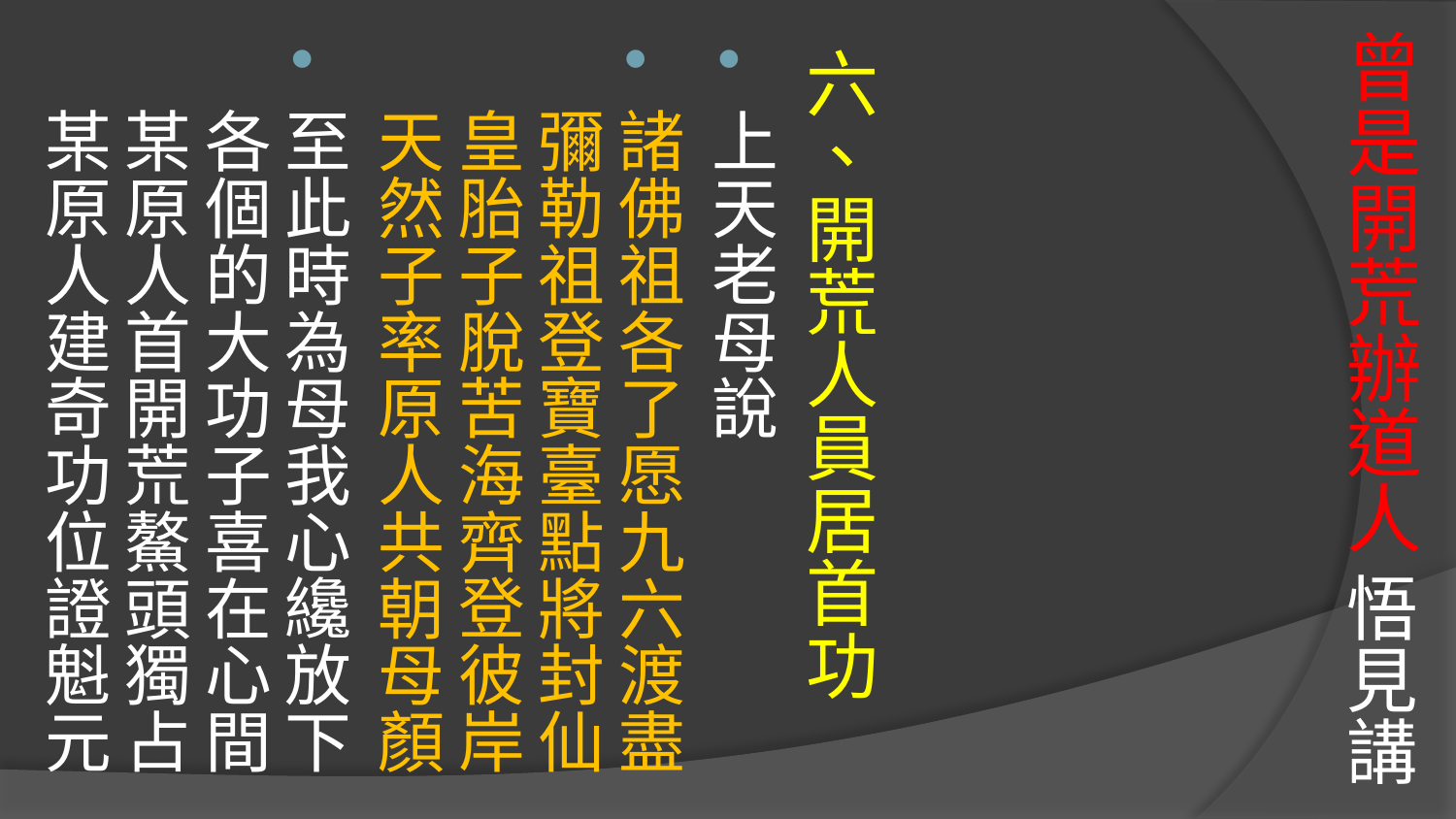

# 曾是開荒辦道人 悟見講
六、開荒人員居首功
上天老母說
諸佛祖各了愿九六渡盡 彌勒祖登寶臺點將封仙皇胎子脫苦海齊登彼岸 天然子率原人共朝母顏
至此時為母我心纔放下 各個的大功子喜在心間某原人首開荒鰲頭獨占 某原人建奇功位證魁元